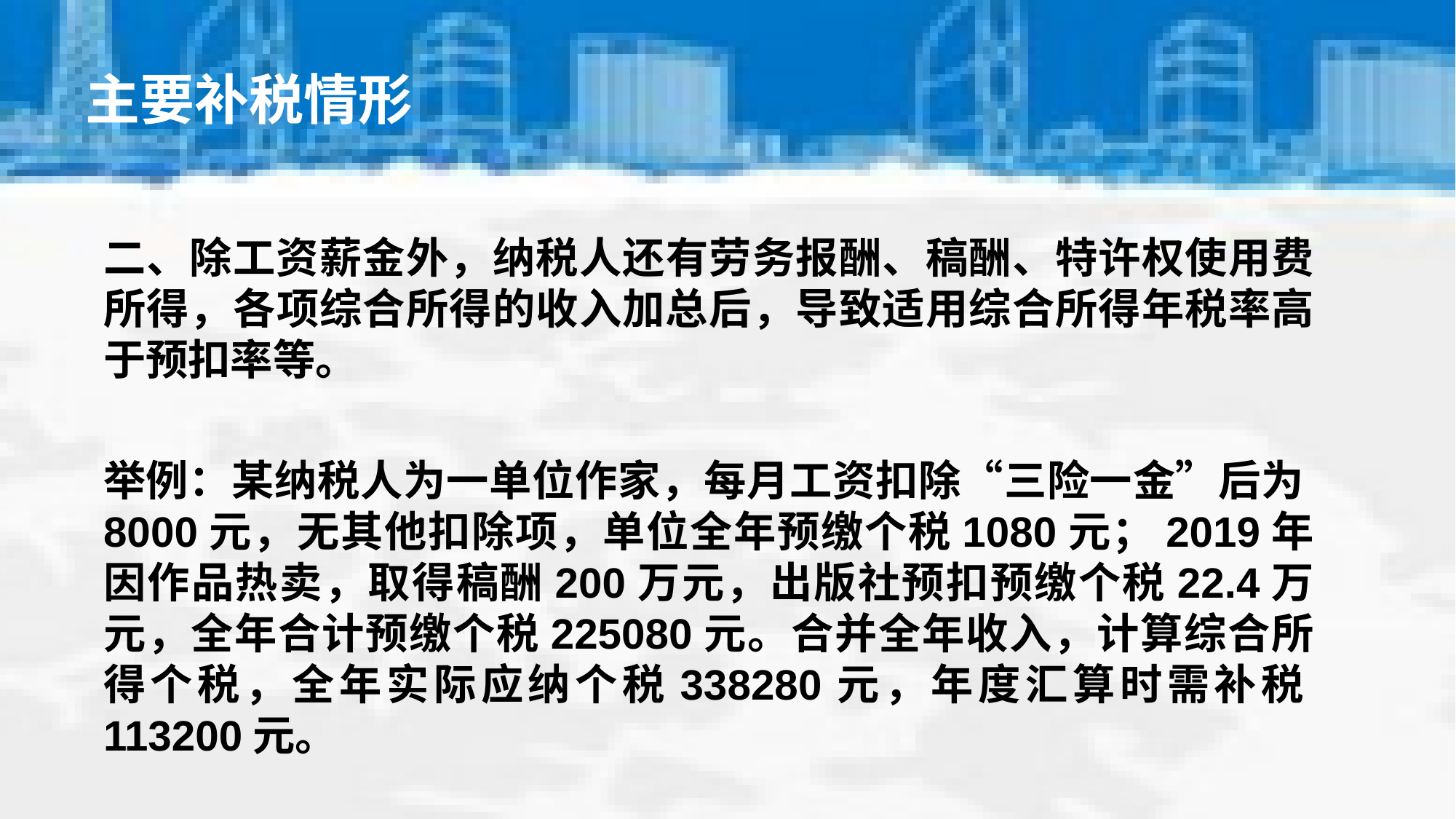

主要补税情形
二、除工资薪金外，纳税人还有劳务报酬、稿酬、特许权使用费所得，各项综合所得的收入加总后，导致适用综合所得年税率高于预扣率等。
举例：某纳税人为一单位作家，每月工资扣除“三险一金”后为8000元，无其他扣除项，单位全年预缴个税1080元；2019年因作品热卖，取得稿酬200万元，出版社预扣预缴个税22.4万元，全年合计预缴个税225080元。合并全年收入，计算综合所得个税，全年实际应纳个税338280元，年度汇算时需补税113200元。